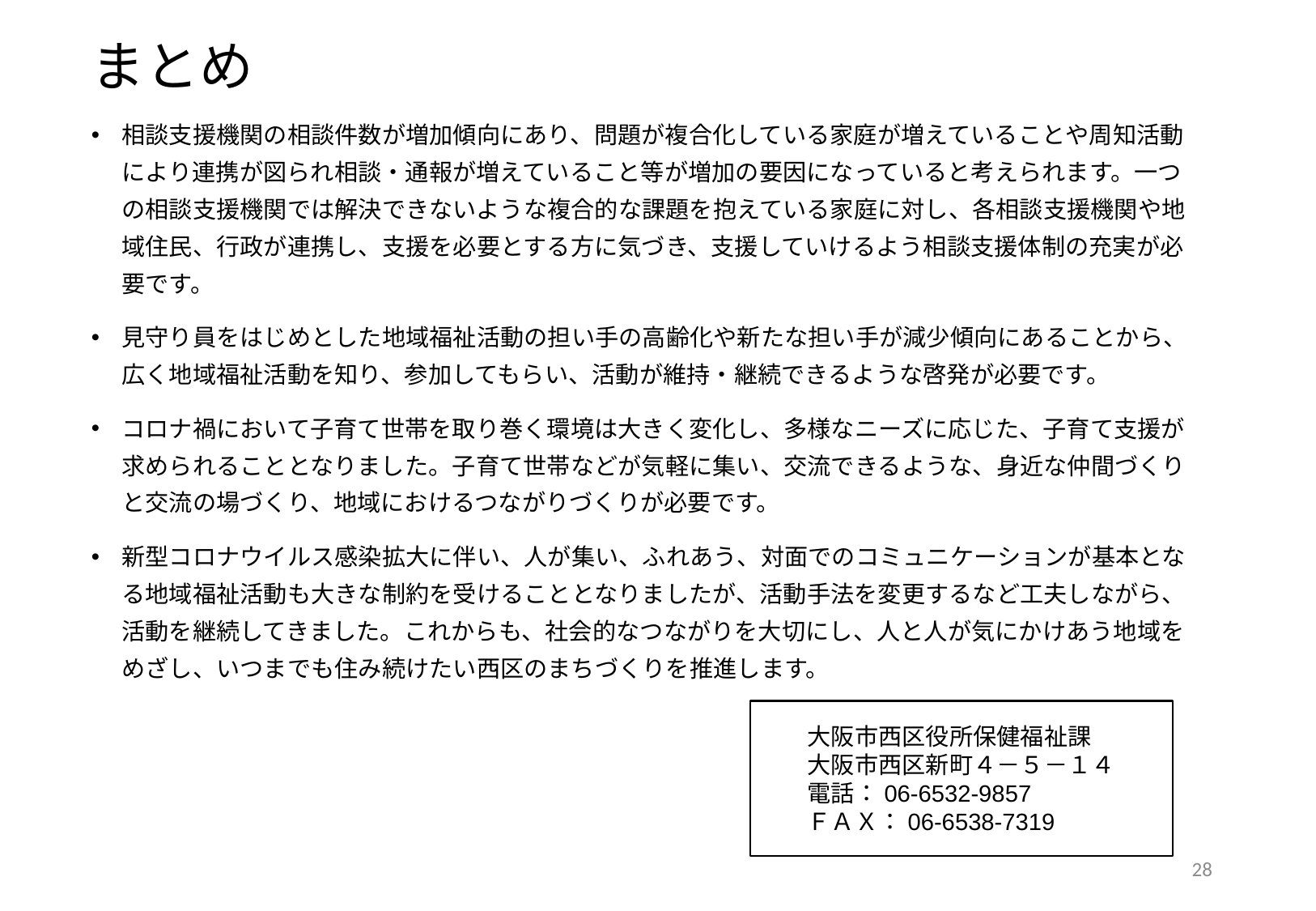

# まとめ
相談支援機関の相談件数が増加傾向にあり、問題が複合化している家庭が増えていることや周知活動により連携が図られ相談・通報が増えていること等が増加の要因になっていると考えられます。一つの相談支援機関では解決できないような複合的な課題を抱えている家庭に対し、各相談支援機関や地域住民、行政が連携し、支援を必要とする方に気づき、支援していけるよう相談支援体制の充実が必要です。
見守り員をはじめとした地域福祉活動の担い手の高齢化や新たな担い手が減少傾向にあることから、広く地域福祉活動を知り、参加してもらい、活動が維持・継続できるような啓発が必要です。
コロナ禍において子育て世帯を取り巻く環境は大きく変化し、多様なニーズに応じた、子育て支援が求められることとなりました。子育て世帯などが気軽に集い、交流できるような、身近な仲間づくりと交流の場づくり、地域におけるつながりづくりが必要です。
新型コロナウイルス感染拡大に伴い、人が集い、ふれあう、対面でのコミュニケーションが基本となる地域福祉活動も大きな制約を受けることとなりましたが、活動手法を変更するなど工夫しながら、活動を継続してきました。これからも、社会的なつながりを大切にし、人と人が気にかけあう地域をめざし、いつまでも住み続けたい西区のまちづくりを推進します。

大阪市西区役所保健福祉課
大阪市西区新町４－５－１４
電話：06-6532-9857
ＦＡＸ：06-6538-7319
28